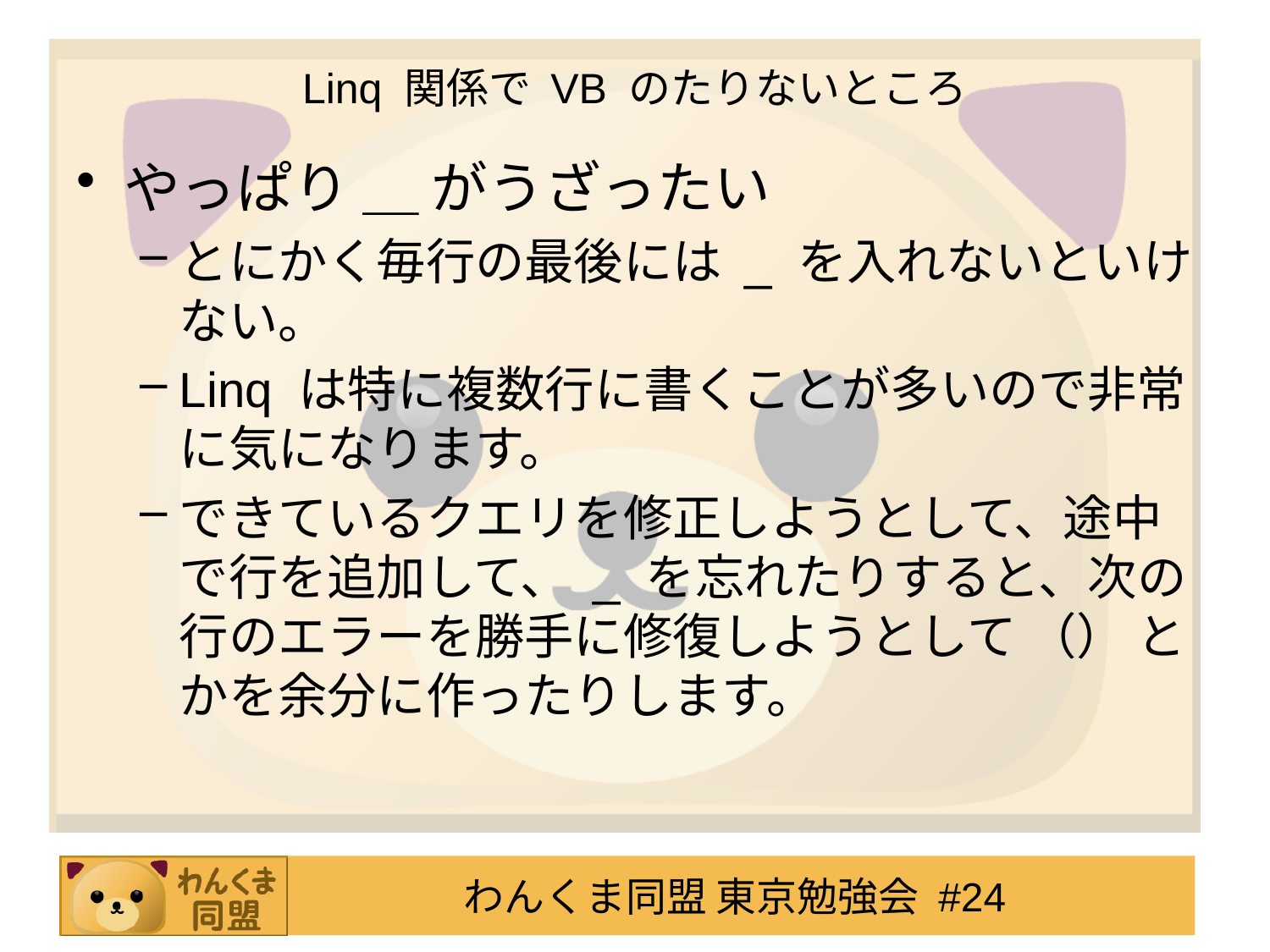

# Linq 関係で VB のたりないところ
やっぱり ＿ がうざったい
とにかく毎行の最後には _ を入れないといけない。
Linq は特に複数行に書くことが多いので非常に気になります。
できているクエリを修正しようとして、途中で行を追加して、 _ を忘れたりすると、次の行のエラーを勝手に修復しようとして （） とかを余分に作ったりします。